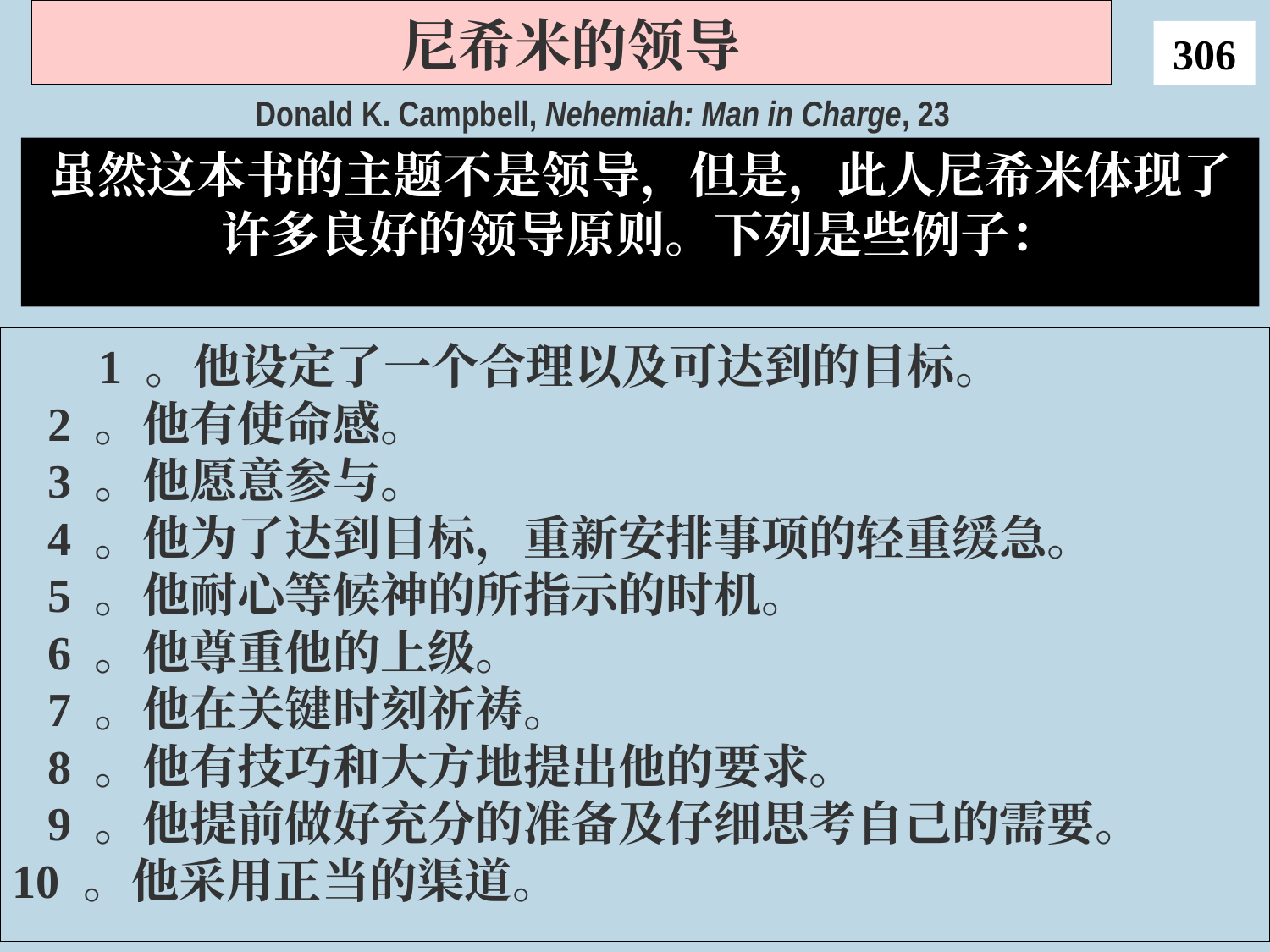

尼希米的领导
306
Donald K. Campbell, Nehemiah: Man in Charge, 23
虽然这本书的主题不是领导，但是，此人尼希米体现了许多良好的领导原则。下列是些例子：
       1 。他设定了一个合理以及可达到的目标。
  2 。他有使命感。
  3 。他愿意参与。
  4 。他为了达到目标，重新安排事项的轻重缓急。
  5 。他耐心等候神的所指示的时机。
  6 。他尊重他的上级。
  7 。他在关键时刻祈祷。
  8 。他有技巧和大方地提出他的要求。
  9 。他提前做好充分的准备及仔细思考自己的需要。
10 。他采用正当的渠道。